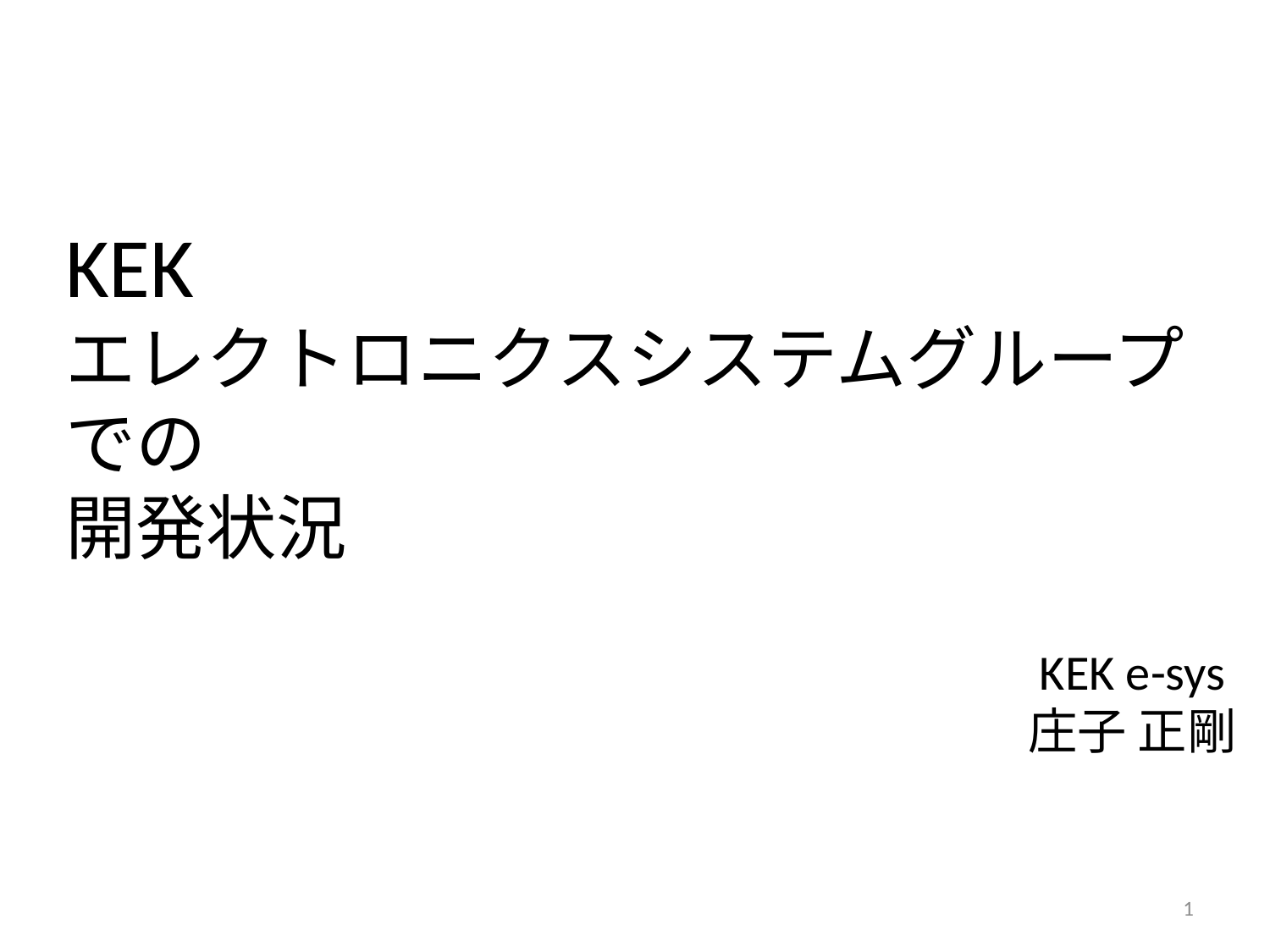

KEK
エレクトロニクスシステムグループでの
開発状況
KEK e-sys
庄子 正剛
1